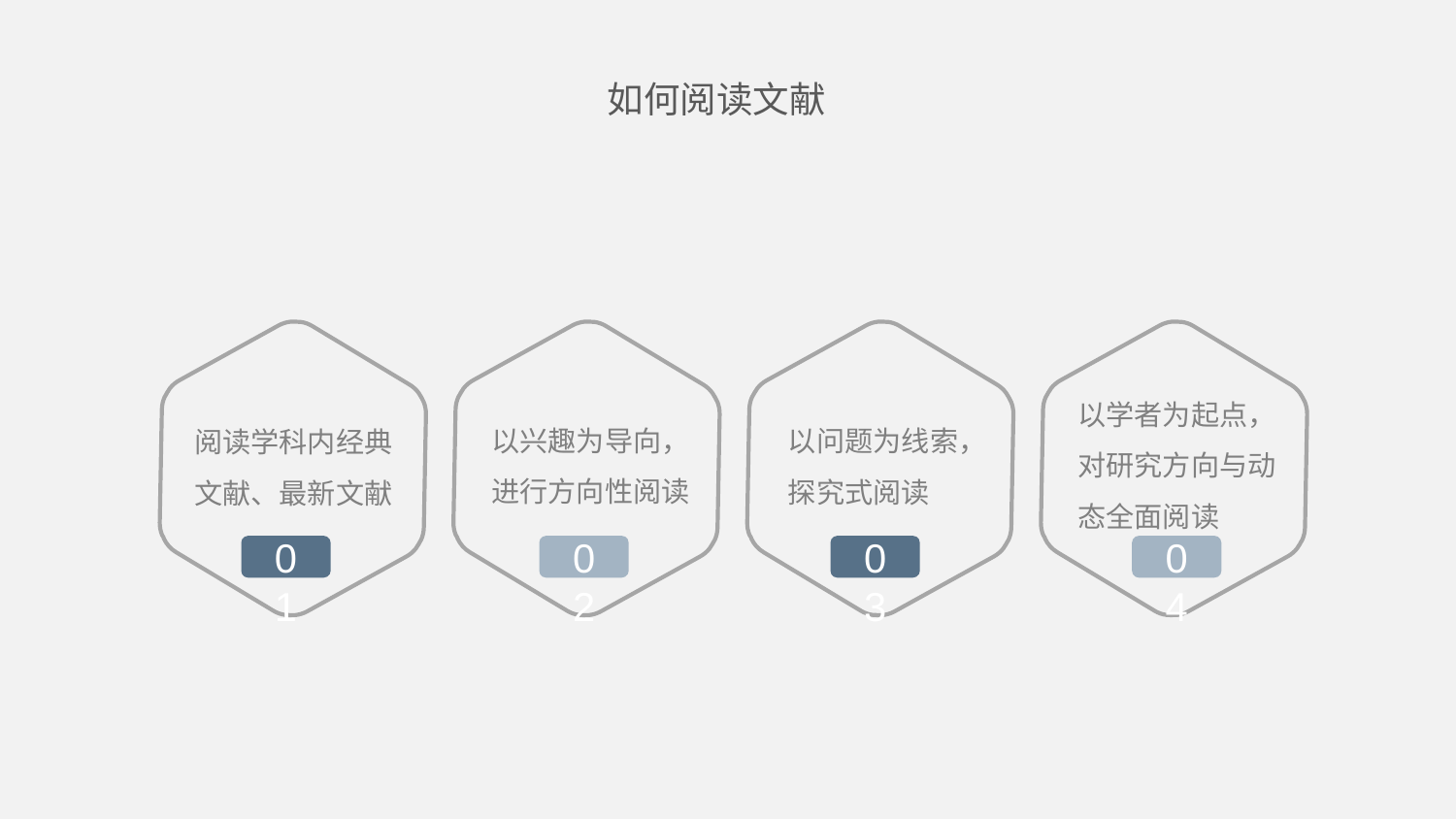

如何阅读文献

以学者为起点，对研究方向与动态全面阅读
以兴趣为导向，进行方向性阅读
以问题为线索，
探究式阅读
阅读学科内经典文献、最新文献
01

02

03

04